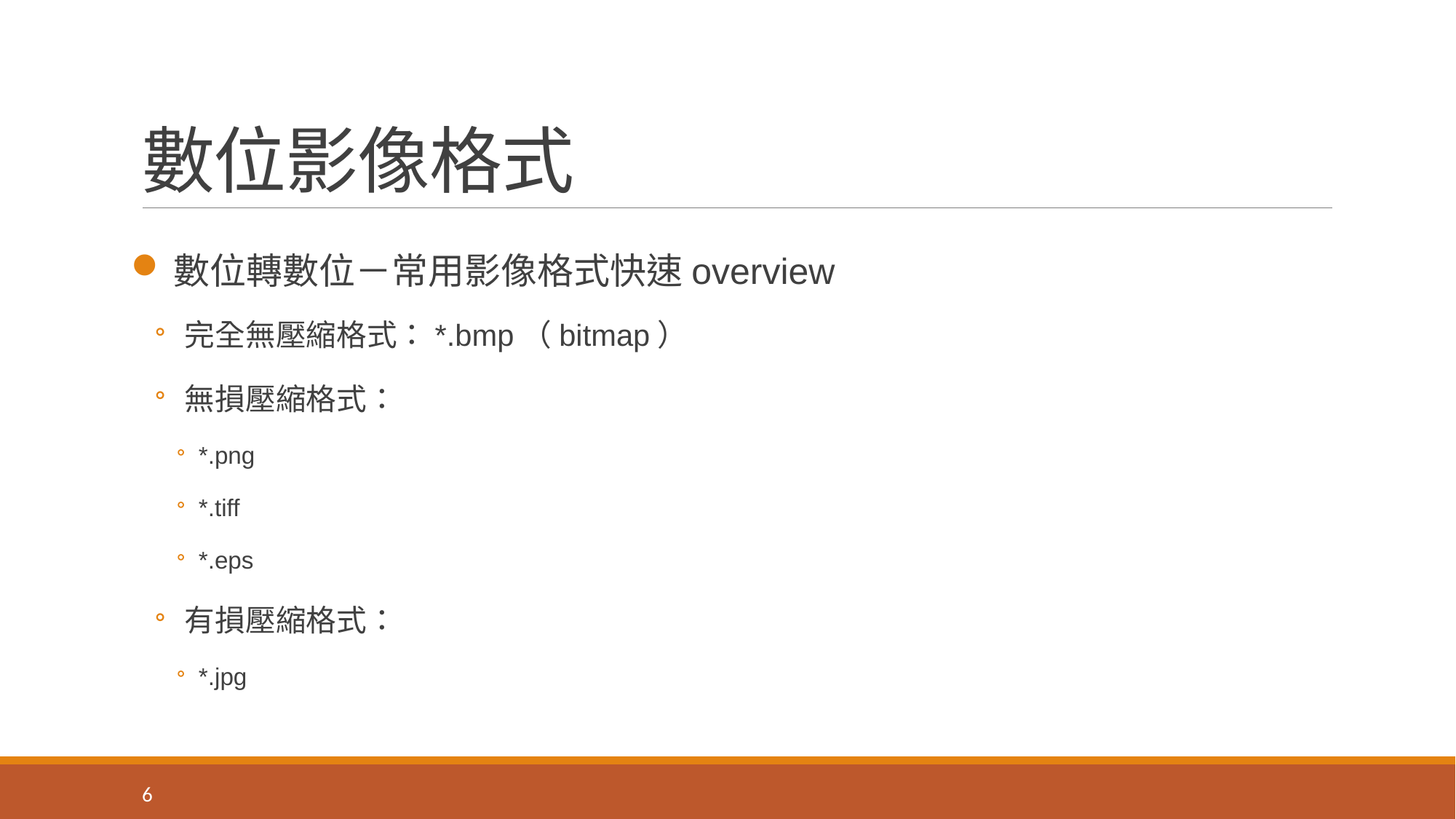

# 數位影像格式
數位轉數位－常用影像格式快速overview
完全無壓縮格式：*.bmp（bitmap）
無損壓縮格式：
*.png
*.tiff
*.eps
有損壓縮格式：
*.jpg

6